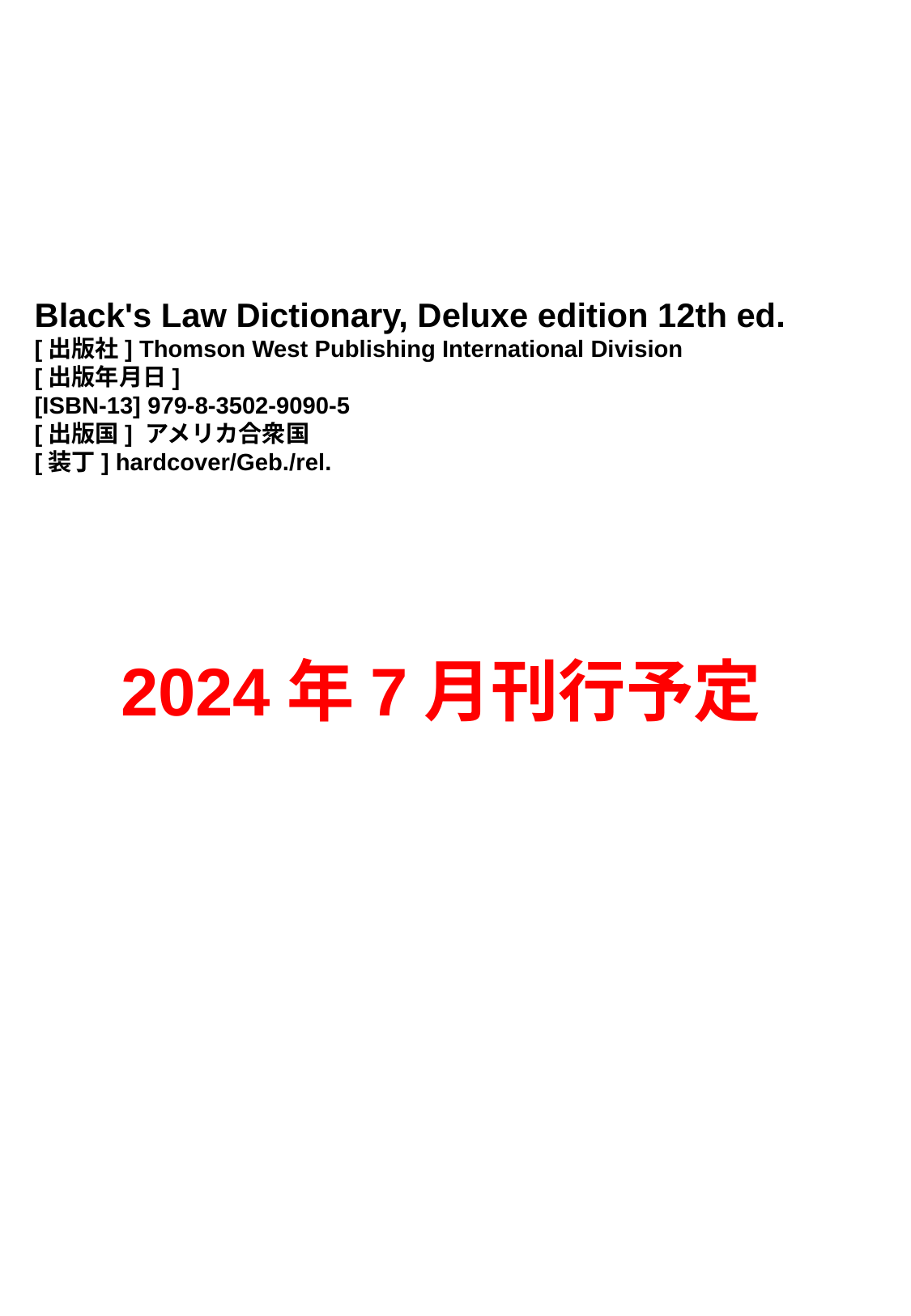

Black's Law Dictionary, Deluxe edition 12th ed.
[出版社] Thomson West Publishing International Division
[出版年月日]
[ISBN-13] 979-8-3502-9090-5
[出版国] アメリカ合衆国
[装丁] hardcover/Geb./rel.
2024年7月刊行予定